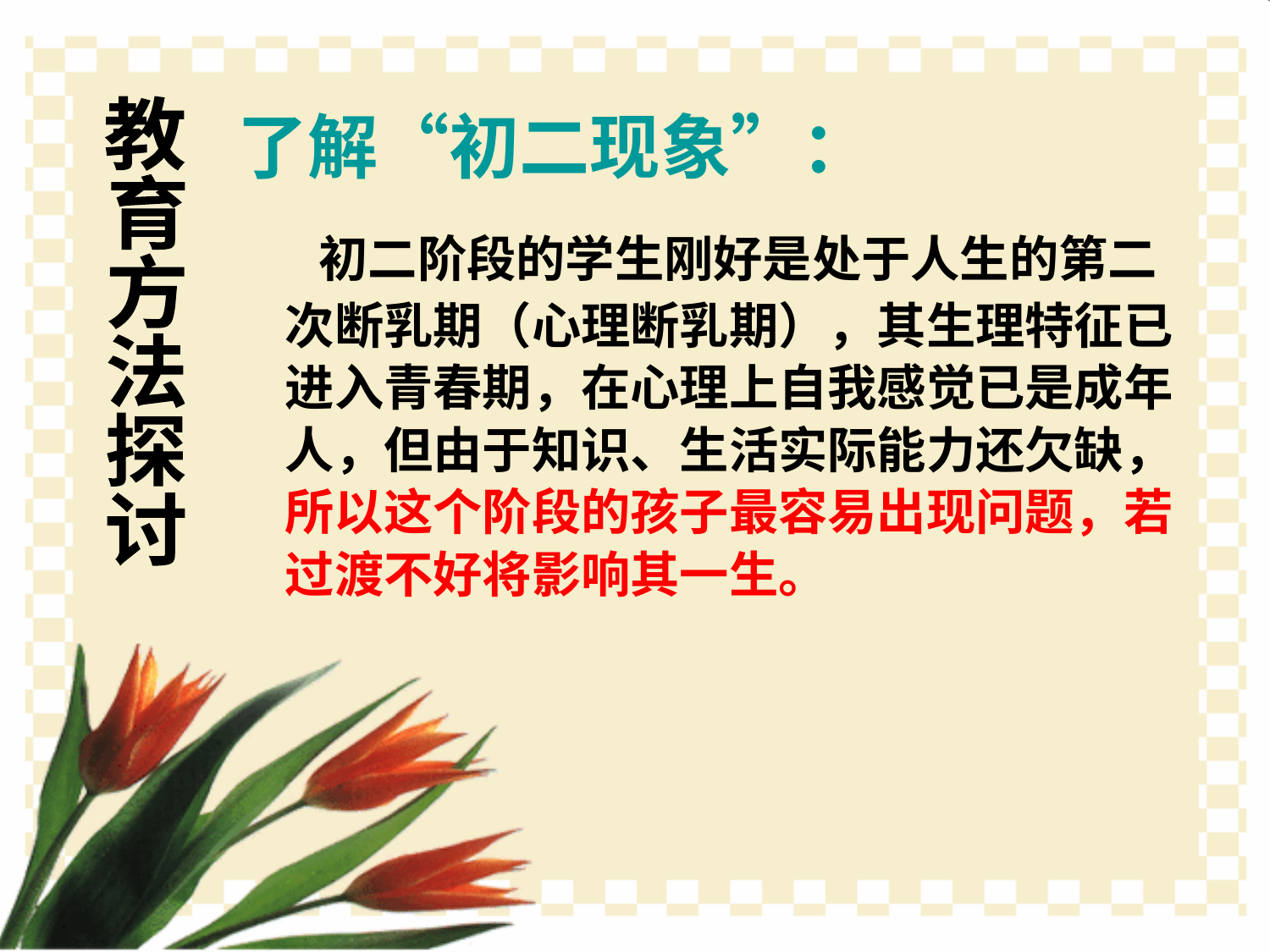

教
育
方
法
探
讨
了解“初二现象”：
    初二阶段的学生刚好是处于人生的第二次断乳期（心理断乳期），其生理特征已进入青春期，在心理上自我感觉已是成年人，但由于知识、生活实际能力还欠缺，所以这个阶段的孩子最容易出现问题，若过渡不好将影响其一生。